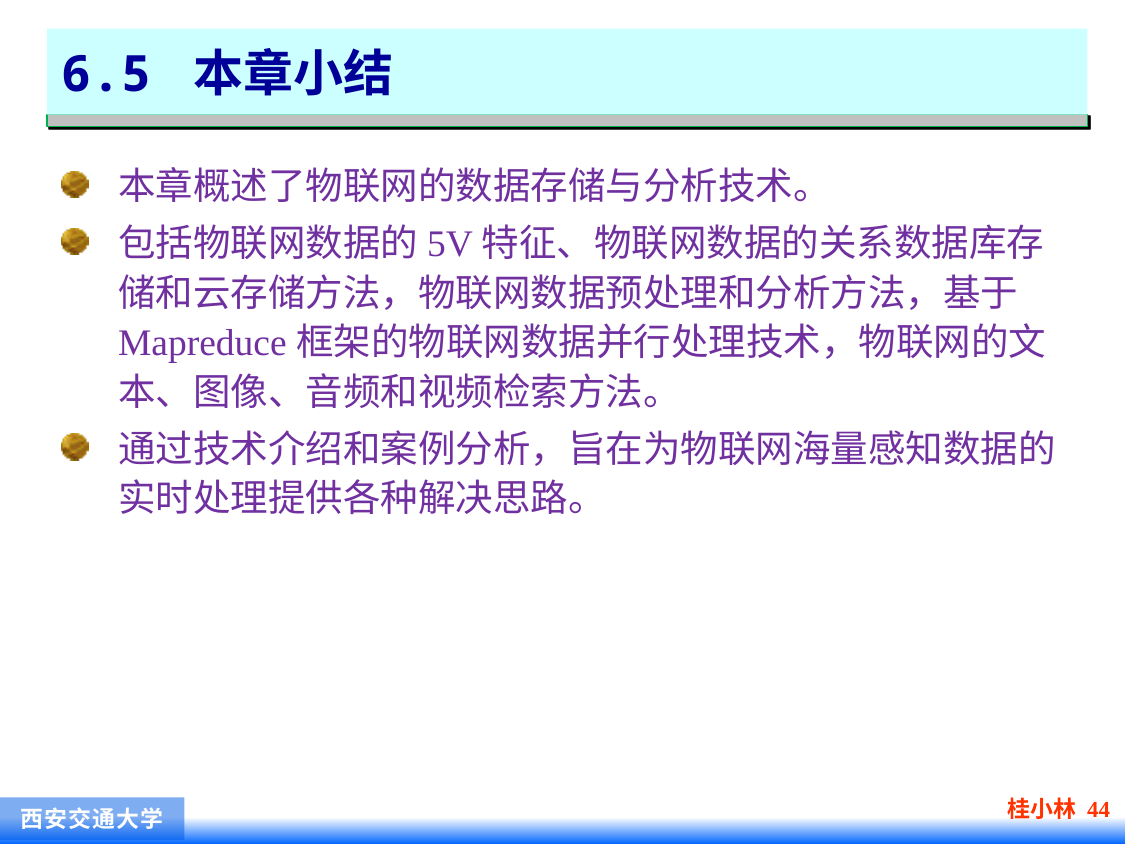

# 6.5 本章小结
本章概述了物联网的数据存储与分析技术。
包括物联网数据的5V特征、物联网数据的关系数据库存储和云存储方法，物联网数据预处理和分析方法，基于Mapreduce框架的物联网数据并行处理技术，物联网的文本、图像、音频和视频检索方法。
通过技术介绍和案例分析，旨在为物联网海量感知数据的实时处理提供各种解决思路。

桂小林 44